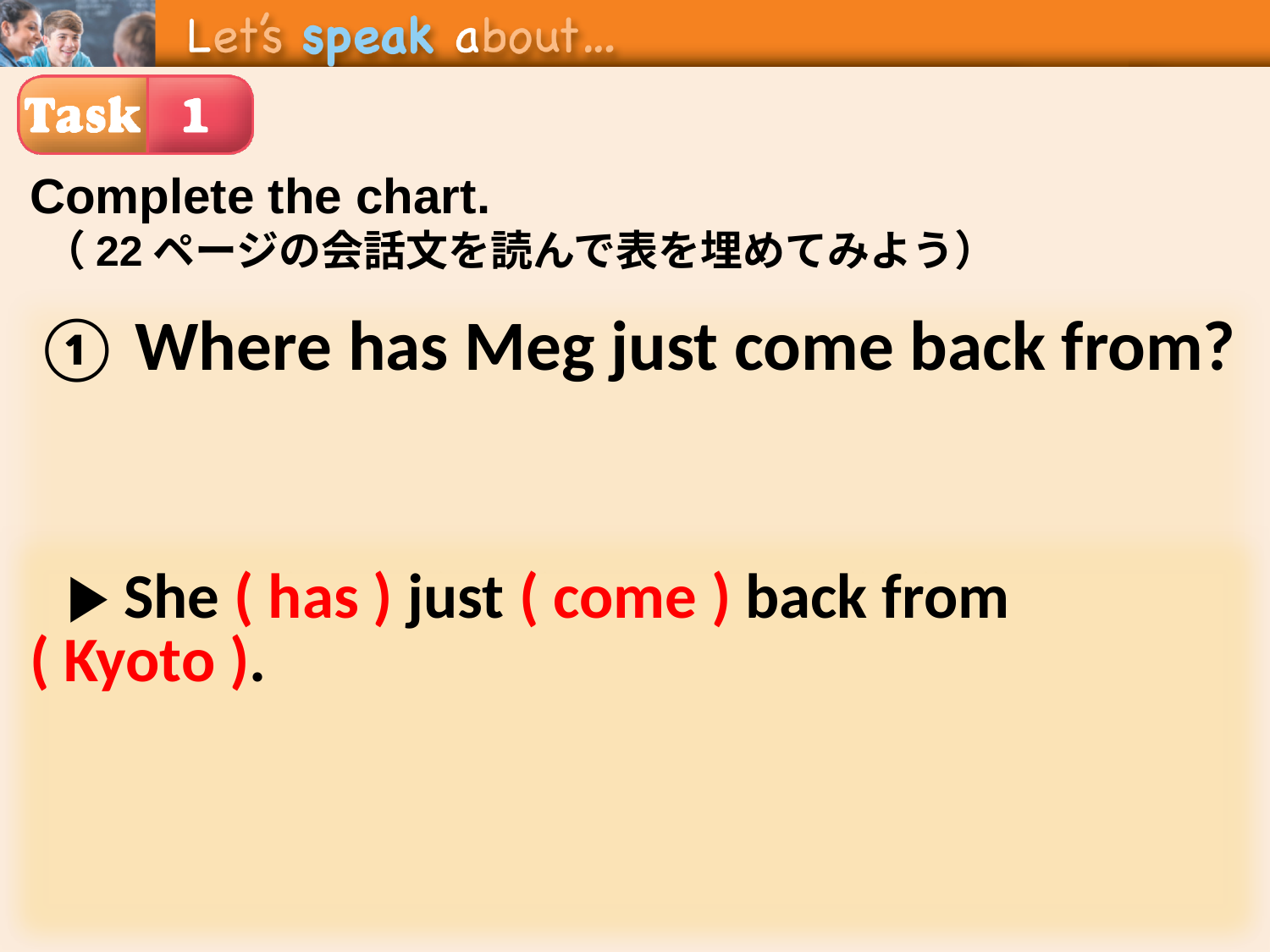

Complete the chart.
（22ページの会話文を読んで表を埋めてみよう）
① Where has Meg just come back from?
▶ She ( has ) just ( come ) back from ( Kyoto ).
▶ She (	) just (	) back from (	).